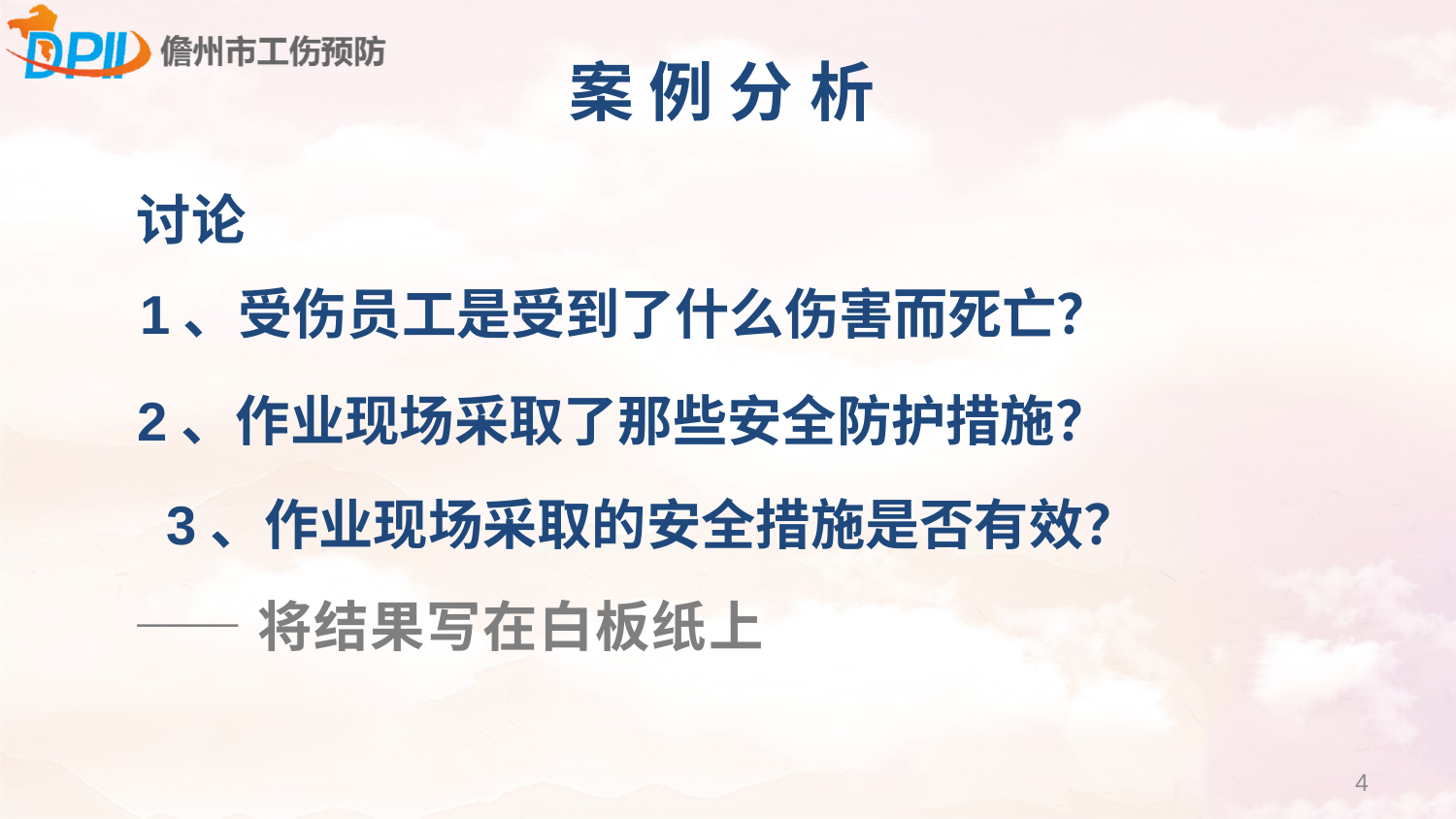

案 例 分 析

讨论
1、受伤员工是受到了什么伤害而死亡？
2、作业现场采取了那些安全防护措施？ 3、作业现场采取的安全措施是否有效？

——将结果写在白板纸上

4